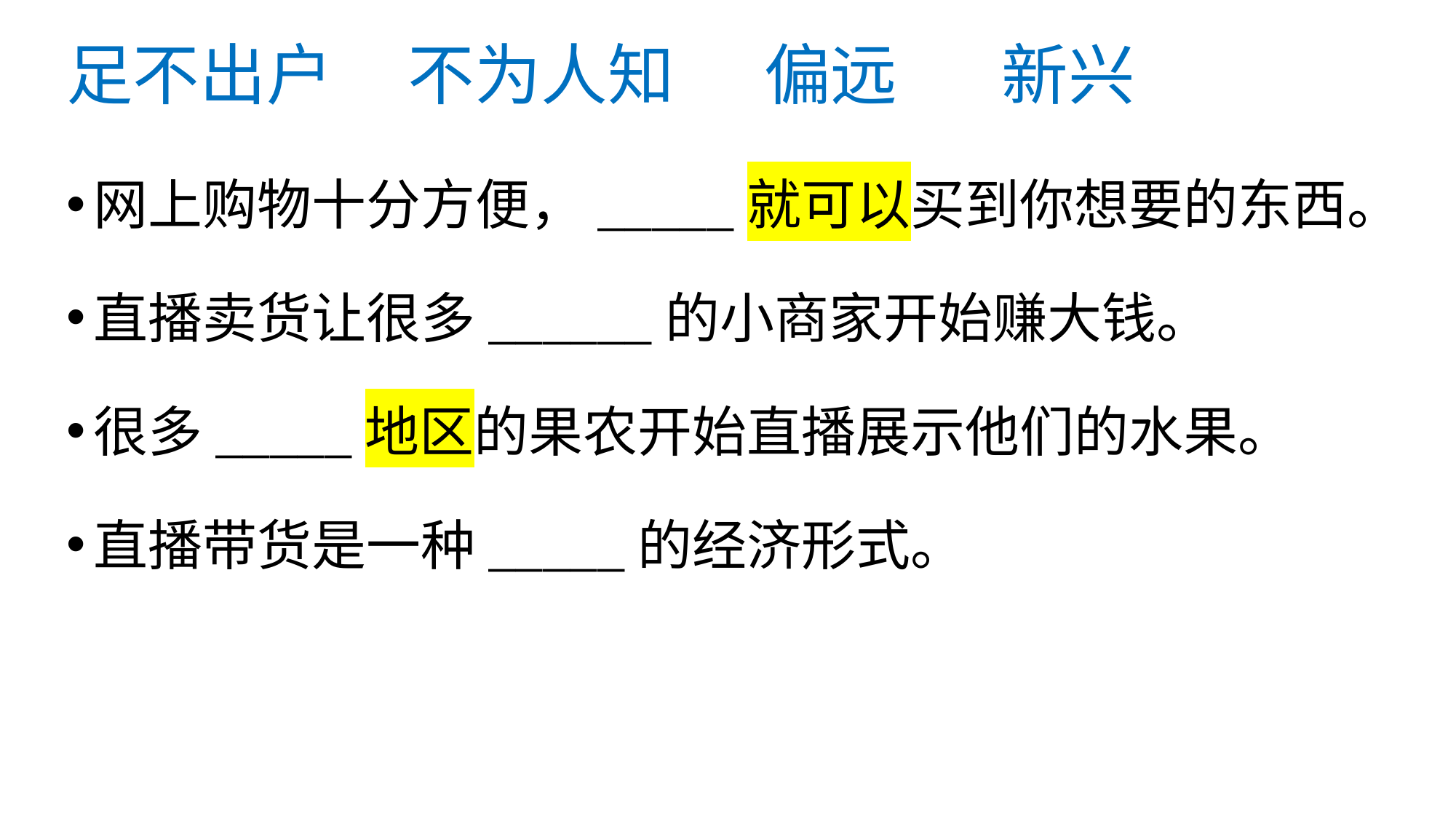

# 足不出户     不为人知      偏远       新兴
网上购物十分方便，_____就可以买到你想要的东西。
直播卖货让很多______的小商家开始赚大钱。
很多_____地区的果农开始直播展示他们的水果。
直播带货是一种_____的经济形式。